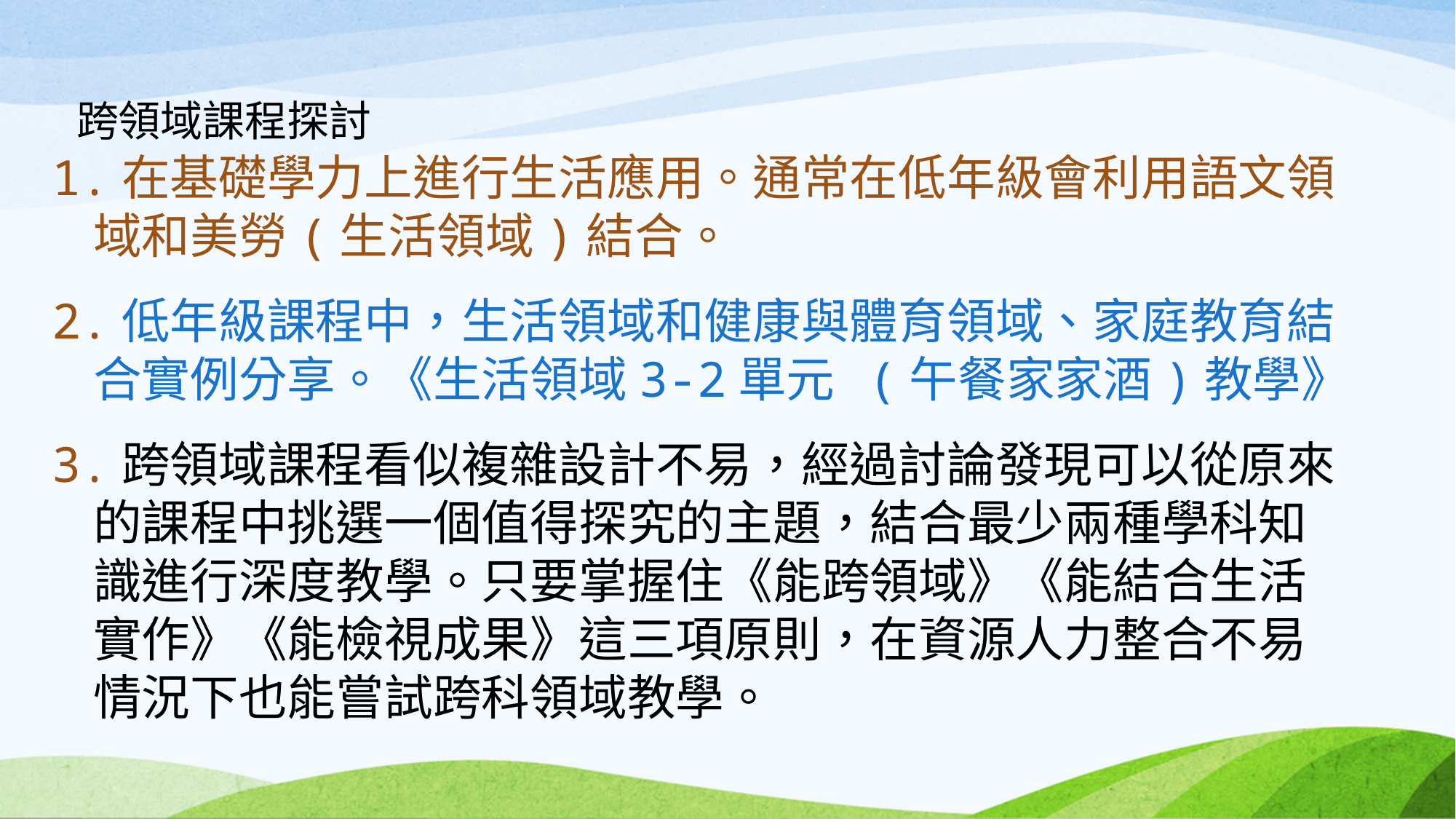

# 跨領域課程探討
1.在基礎學力上進行生活應用。通常在低年級會利用語文領域和美勞(生活領域)結合。
2.低年級課程中，生活領域和健康與體育領域、家庭教育結合實例分享。《生活領域3-2單元  (午餐家家酒)教學》
3.跨領域課程看似複雜設計不易，經過討論發現可以從原來的課程中挑選一個值得探究的主題，結合最少兩種學科知識進行深度教學。只要掌握住《能跨領域》《能結合生活實作》《能檢視成果》這三項原則，在資源人力整合不易情況下也能嘗試跨科領域教學。